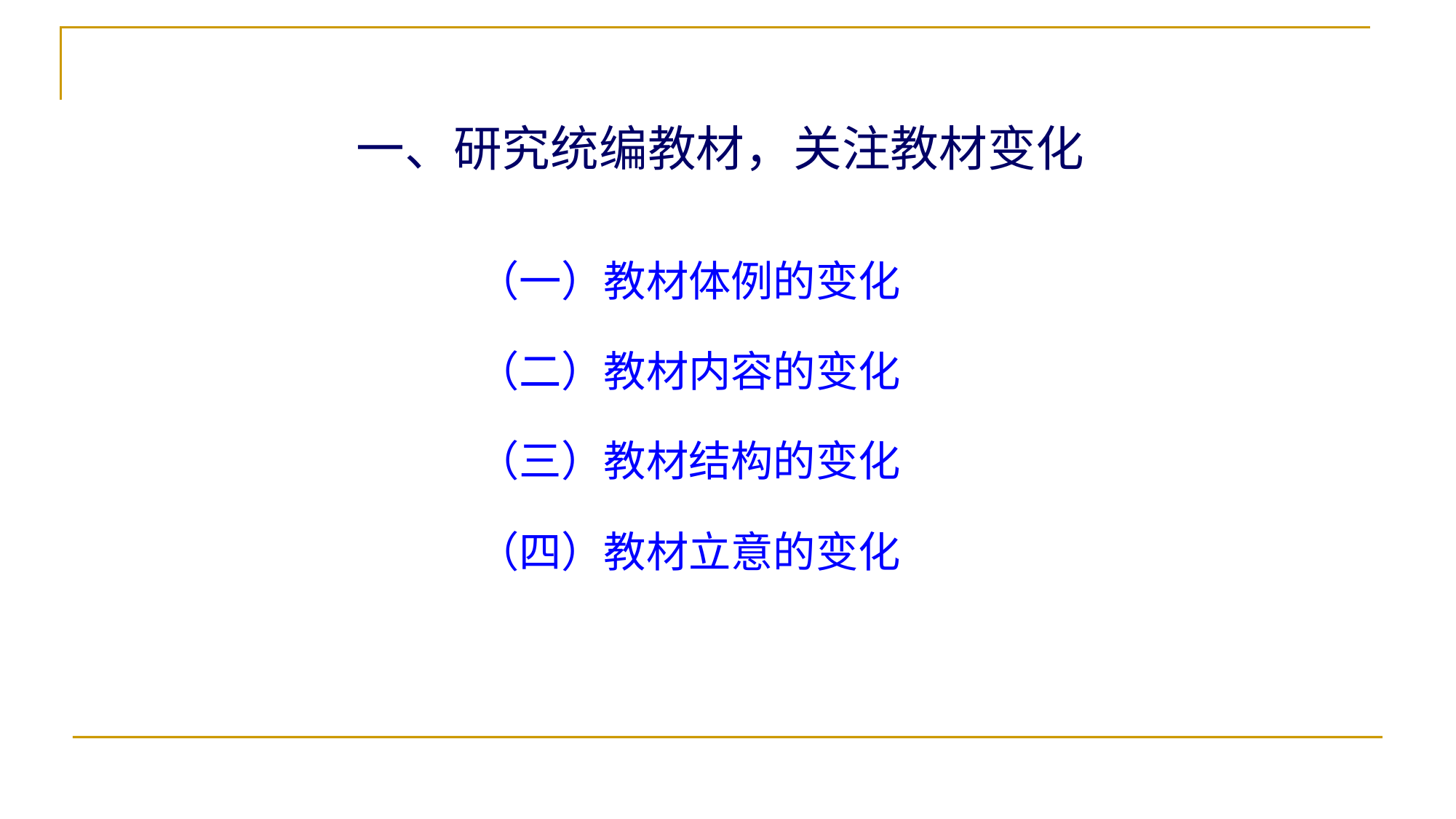

一、研究统编教材，关注教材变化
   （一）教材体例的变化
   （二）教材内容的变化
   （三）教材结构的变化
   （四）教材立意的变化